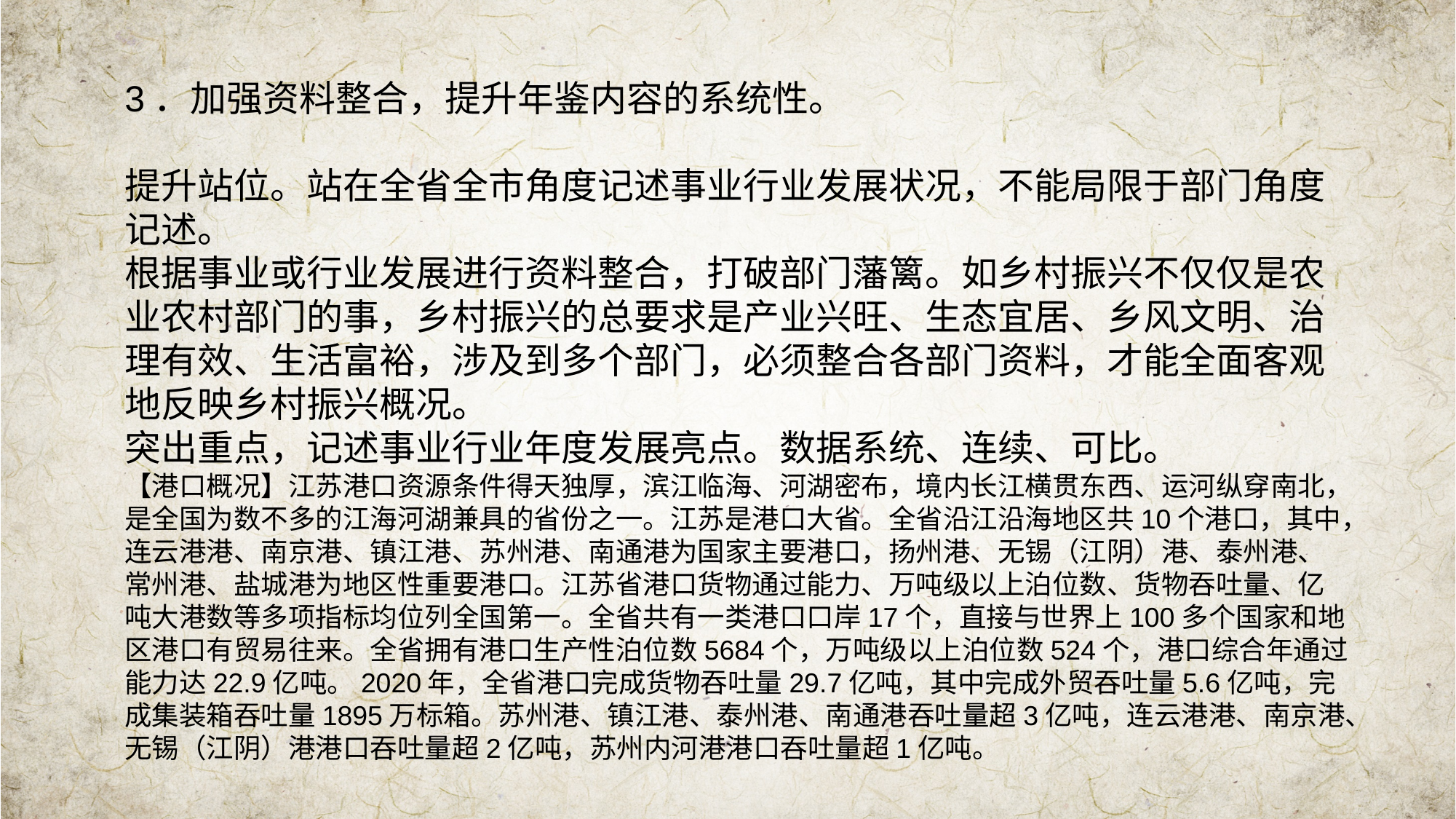

3．加强资料整合，提升年鉴内容的系统性。

提升站位。站在全省全市角度记述事业行业发展状况，不能局限于部门角度记述。
根据事业或行业发展进行资料整合，打破部门藩篱。如乡村振兴不仅仅是农业农村部门的事，乡村振兴的总要求是产业兴旺、生态宜居、乡风文明、治理有效、生活富裕，涉及到多个部门，必须整合各部门资料，才能全面客观地反映乡村振兴概况。
突出重点，记述事业行业年度发展亮点。数据系统、连续、可比。
【港口概况】江苏港口资源条件得天独厚，滨江临海、河湖密布，境内长江横贯东西、运河纵穿南北，是全国为数不多的江海河湖兼具的省份之一。江苏是港口大省。全省沿江沿海地区共10个港口，其中，连云港港、南京港、镇江港、苏州港、南通港为国家主要港口，扬州港、无锡（江阴）港、泰州港、常州港、盐城港为地区性重要港口。江苏省港口货物通过能力、万吨级以上泊位数、货物吞吐量、亿吨大港数等多项指标均位列全国第一。全省共有一类港口口岸17个，直接与世界上100多个国家和地区港口有贸易往来。全省拥有港口生产性泊位数5684个，万吨级以上泊位数524个，港口综合年通过能力达22.9亿吨。2020年，全省港口完成货物吞吐量29.7亿吨，其中完成外贸吞吐量5.6亿吨，完成集装箱吞吐量1895万标箱。苏州港、镇江港、泰州港、南通港吞吐量超3亿吨，连云港港、南京港、无锡（江阴）港港口吞吐量超2亿吨，苏州内河港港口吞吐量超1亿吨。